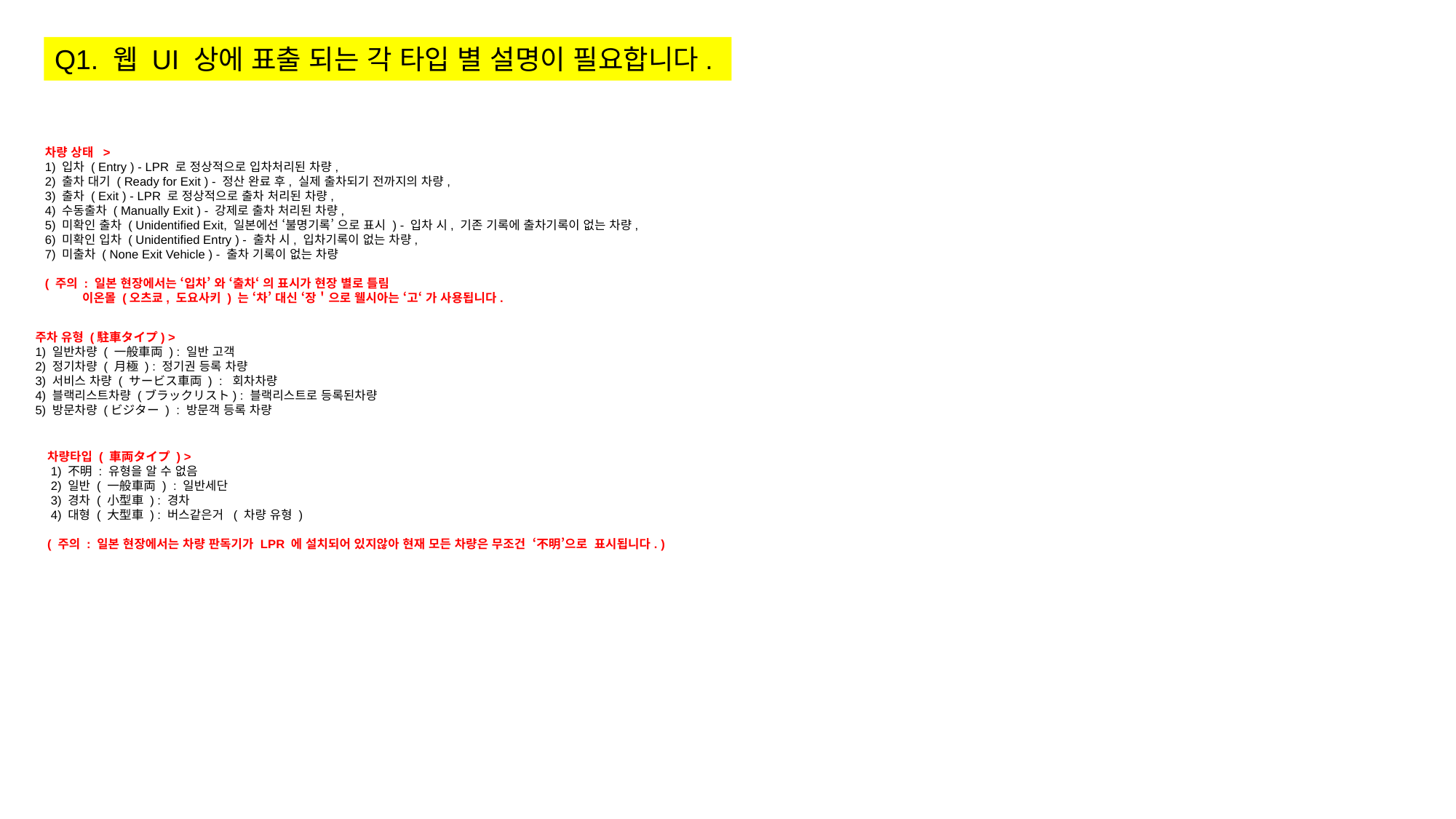

Q1. 웹 UI 상에 표출 되는 각 타입 별 설명이 필요합니다.
차량 상태  >
1) 입차 ( Entry ) - LPR 로 정상적으로 입차처리된 차량,
2) 출차 대기 ( Ready for Exit ) - 정산 완료 후, 실제 출차되기 전까지의 차량,
3) 출차 ( Exit ) - LPR 로 정상적으로 출차 처리된 차량,
4) 수동출차 ( Manually Exit ) - 강제로 출차 처리된 차량,
5) 미확인 출차 ( Unidentified Exit, 일본에선 ‘불명기록’ 으로 표시 ) - 입차 시, 기존 기록에 출차기록이 없는 차량,
6) 미확인 입차 ( Unidentified Entry ) - 출차 시, 입차기록이 없는 차량,
7) 미출차 ( None Exit Vehicle ) - 출차 기록이 없는 차량

( 주의 : 일본 현장에서는 ‘입차’ 와 ‘출차‘ 의 표시가 현장 별로 틀림
          이온몰 (오츠쿄, 도요사키 ) 는 ‘차’ 대신 ‘장＇으로 웰시아는 ‘고‘ 가 사용됩니다.

주차 유형 (駐車タイプ) >
1) 일반차량 ( 一般車両 ) : 일반 고객
2) 정기차량 ( 月極 ) : 정기권 등록 차량
3) 서비스 차량 ( サービス車両 )  :  회차차량
4) 블랙리스트차량 (ブラックリスト) : 블랙리스트로 등록된차량
5) 방문차량 (ビジター )  : 방문객 등록 차량
차량타입 ( 車両タイプ ) >
 1) 不明 : 유형을 알 수 없음
 2) 일반 ( 一般車両 )  : 일반세단
 3) 경차 ( 小型車 ) : 경차
 4) 대형 ( 大型車 ) : 버스같은거  ( 차량 유형 )

( 주의 : 일본 현장에서는 차량 판독기가 LPR 에 설치되어 있지않아 현재 모든 차량은 무조건  ‘不明’으로  표시됩니다. )